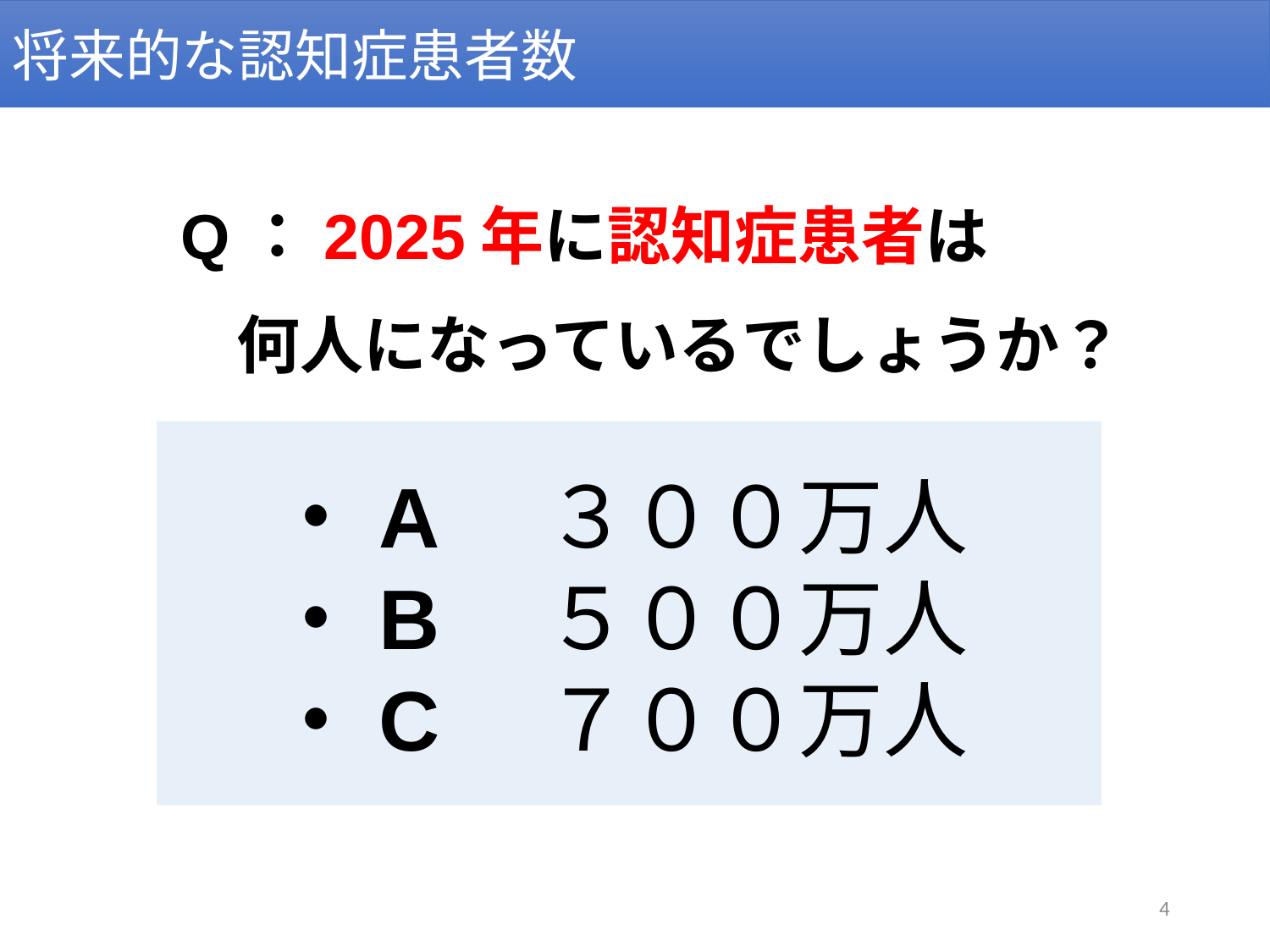

将来的な認知症患者数

Q：2025年に認知症患者は
　　　何人になっているでしょうか？

・A　３００万人
・B　５００万人
・C　７００万人
Copyright©2015 trinity-group All Right Reserved
4